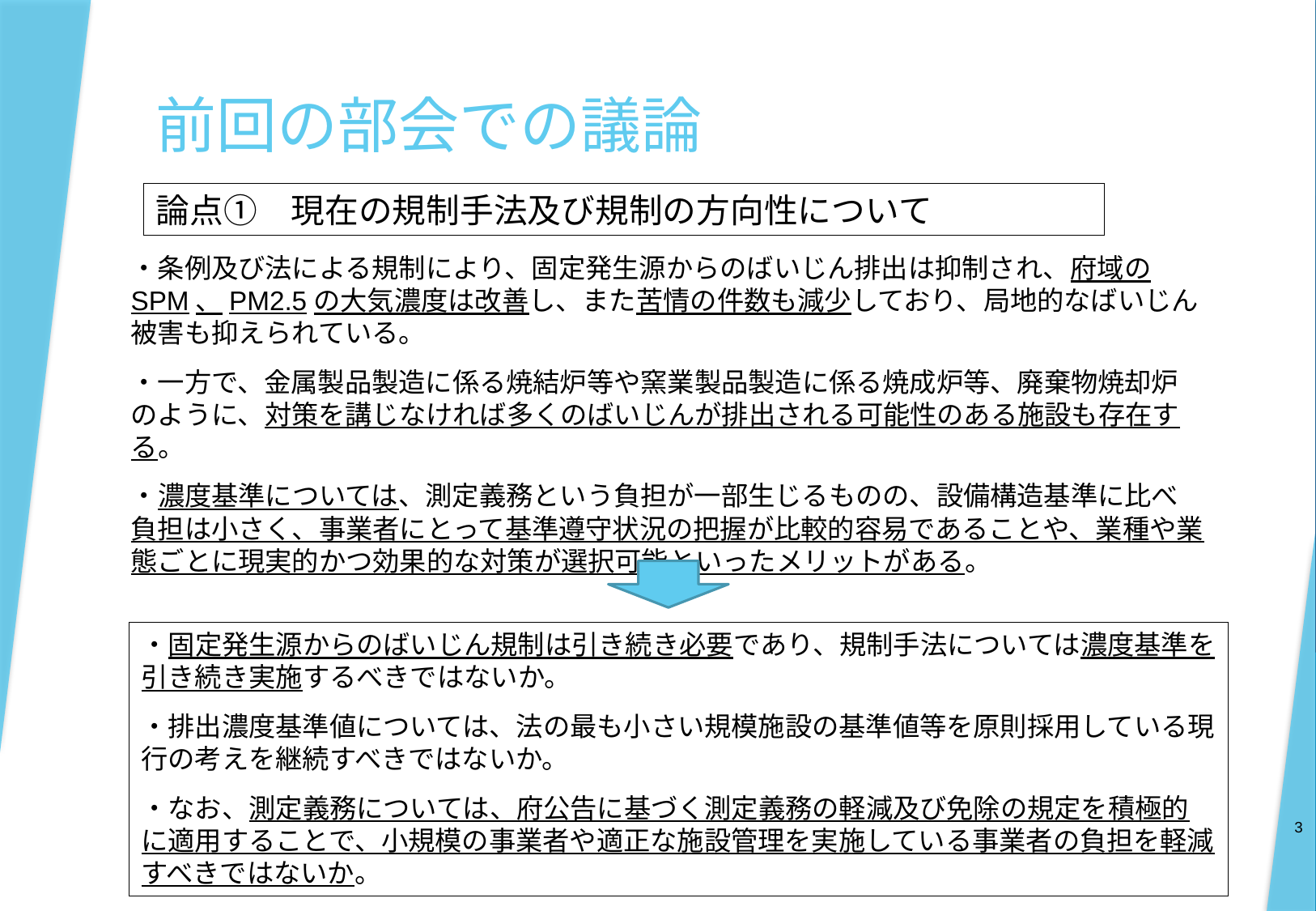

前回の部会での議論
論点①　現在の規制手法及び規制の方向性について
・条例及び法による規制により、固定発生源からのばいじん排出は抑制され、府域のSPM、PM2.5の大気濃度は改善し、また苦情の件数も減少しており、局地的なばいじん被害も抑えられている。
・一方で、金属製品製造に係る焼結炉等や窯業製品製造に係る焼成炉等、廃棄物焼却炉のように、対策を講じなければ多くのばいじんが排出される可能性のある施設も存在する。
・濃度基準については、測定義務という負担が一部生じるものの、設備構造基準に比べ負担は小さく、事業者にとって基準遵守状況の把握が比較的容易であることや、業種や業態ごとに現実的かつ効果的な対策が選択可能といったメリットがある。

・固定発生源からのばいじん規制は引き続き必要であり、規制手法については濃度基準を引き続き実施するべきではないか。
・排出濃度基準値については、法の最も小さい規模施設の基準値等を原則採用している現行の考えを継続すべきではないか。
・なお、測定義務については、府公告に基づく測定義務の軽減及び免除の規定を積極的に適用することで、小規模の事業者や適正な施設管理を実施している事業者の負担を軽減すべきではないか。
3